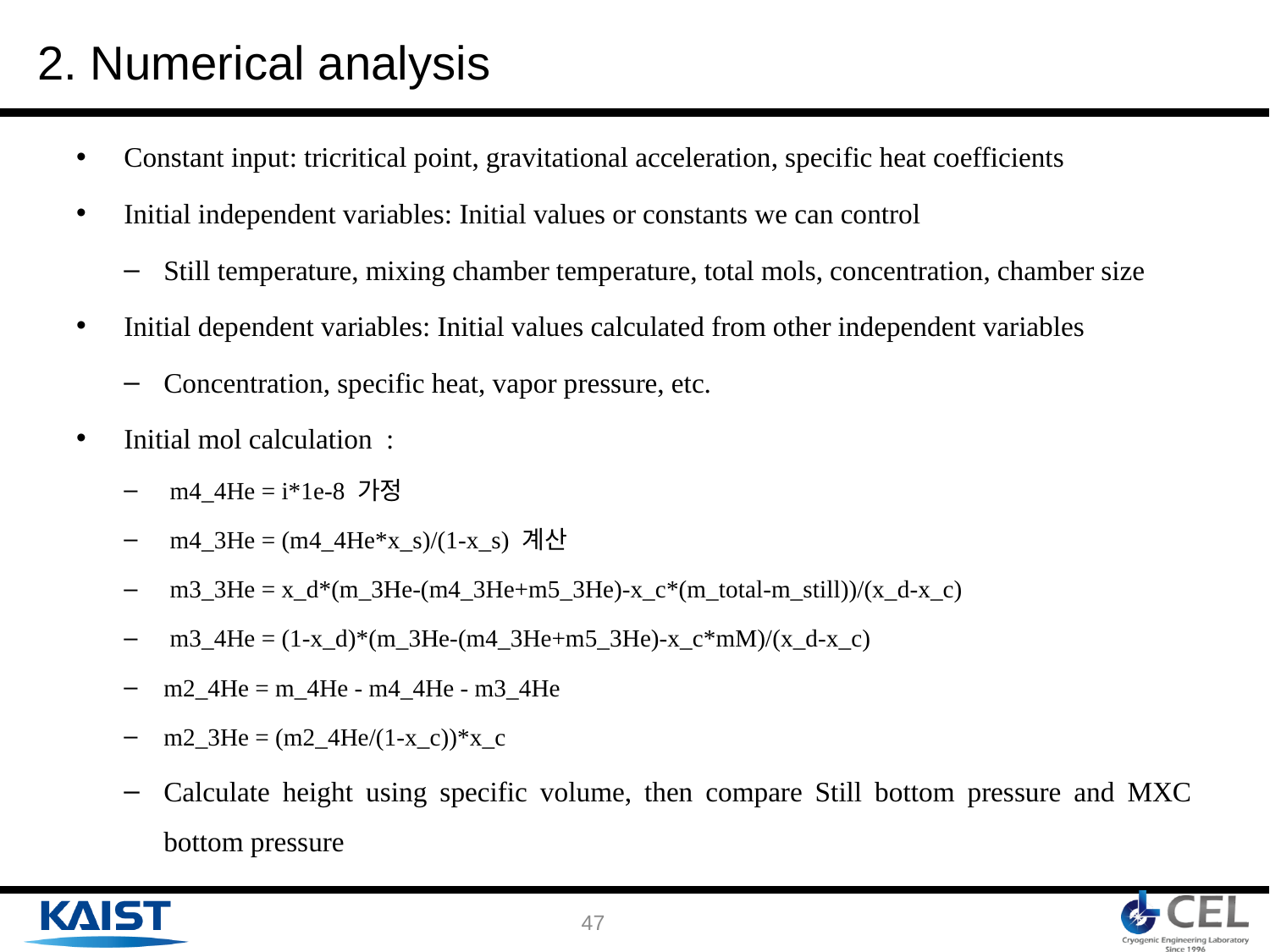

# 2. Numerical analysis
Constant input: tricritical point, gravitational acceleration, specific heat coefficients
Initial independent variables: Initial values or constants we can control
Still temperature, mixing chamber temperature, total mols, concentration, chamber size
Initial dependent variables: Initial values calculated from other independent variables
Concentration, specific heat, vapor pressure, etc.
Initial mol calculation  :
 m4_4He = i*1e-8 가정
 m4_3He = (m4_4He*x_s)/(1-x_s) 계산
 m3_3He = x_d*(m_3He-(m4_3He+m5_3He)-x_c*(m_total-m_still))/(x_d-x_c)
 m3_4He = (1-x_d)*(m_3He-(m4_3He+m5_3He)-x_c*mM)/(x_d-x_c)
m2_4He = m_4He - m4_4He - m3_4He
m2_3He = (m2_4He/(1-x_c))*x_c
Calculate height using specific volume, then compare Still bottom pressure and MXC bottom pressure
47